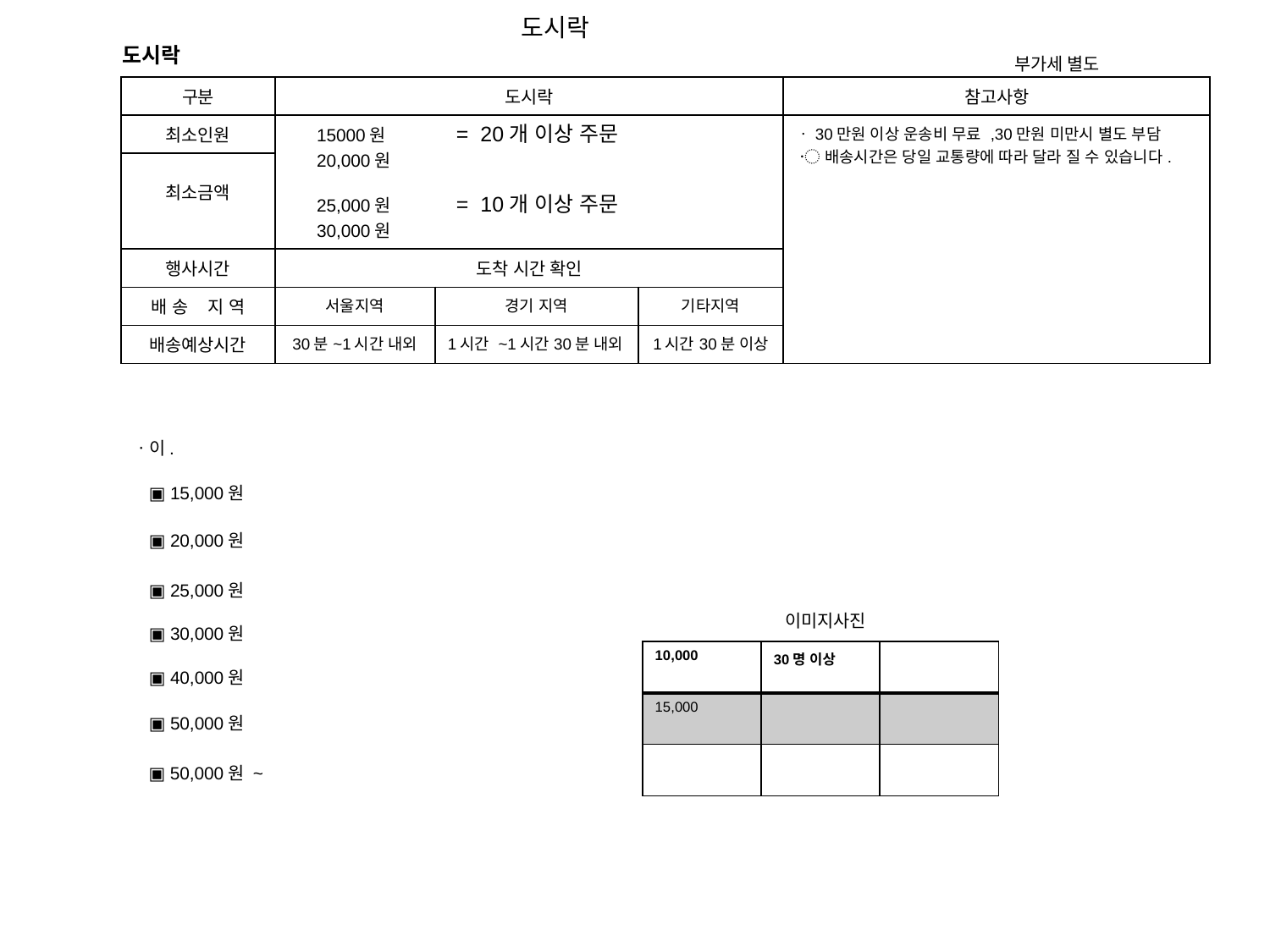

도시락
도시락
부가세 별도
| 구분 | 도시락 |  |  | 참고사항 |
| --- | --- | --- | --- | --- |
| 최소인원 | 15000원 20,000원 25,000원 30,000원 |  |  | ㆍ30만원 이상 운송비 무료 ,30만원 미만시 별도 부담 〮 배송시간은 당일 교통량에 따라 달라 질 수 있습니다. |
| 최소금액 |  |  |  |  |
| 행사시간 | 도착 시간 확인 |  |  |  |
| 배 송 지 역 | 서울지역 | 경기 지역 | 기타지역 |  |
| 배송예상시간 | 30분~1시간 내외 | 1시간 ~1시간30분 내외 | 1시간30분 이상 |  |
=  20개 이상 주문
=  10개 이상 주문
ㆍ이.
▣ 15,000원
▣ 20,000원
▣ 25,000원
이미지사진
▣ 30,000원
| 10,000 | 30명 이상 |  |
| --- | --- | --- |
| 15,000 |  |  |
|  |  |  |
▣ 40,000원
▣ 50,000원
▣ 50,000원 ~